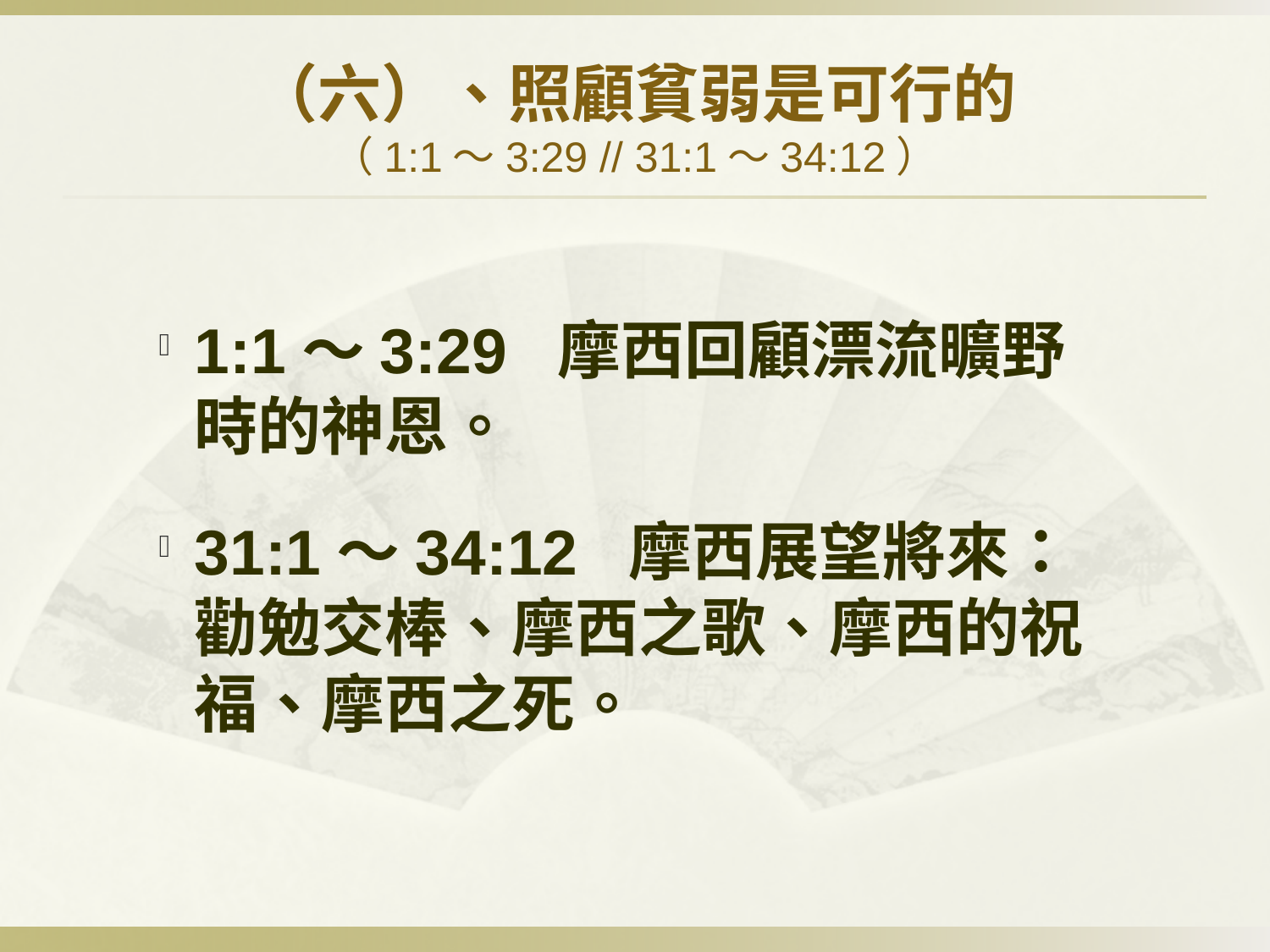

# （六）、照顧貧弱是可行的 （1:1～3:29 // 31:1～34:12）
1:1～3:29  摩西回顧漂流曠野時的神恩。

31:1～34:12  摩西展望將來：勸勉交棒、摩西之歌、摩西的祝福、摩西之死。